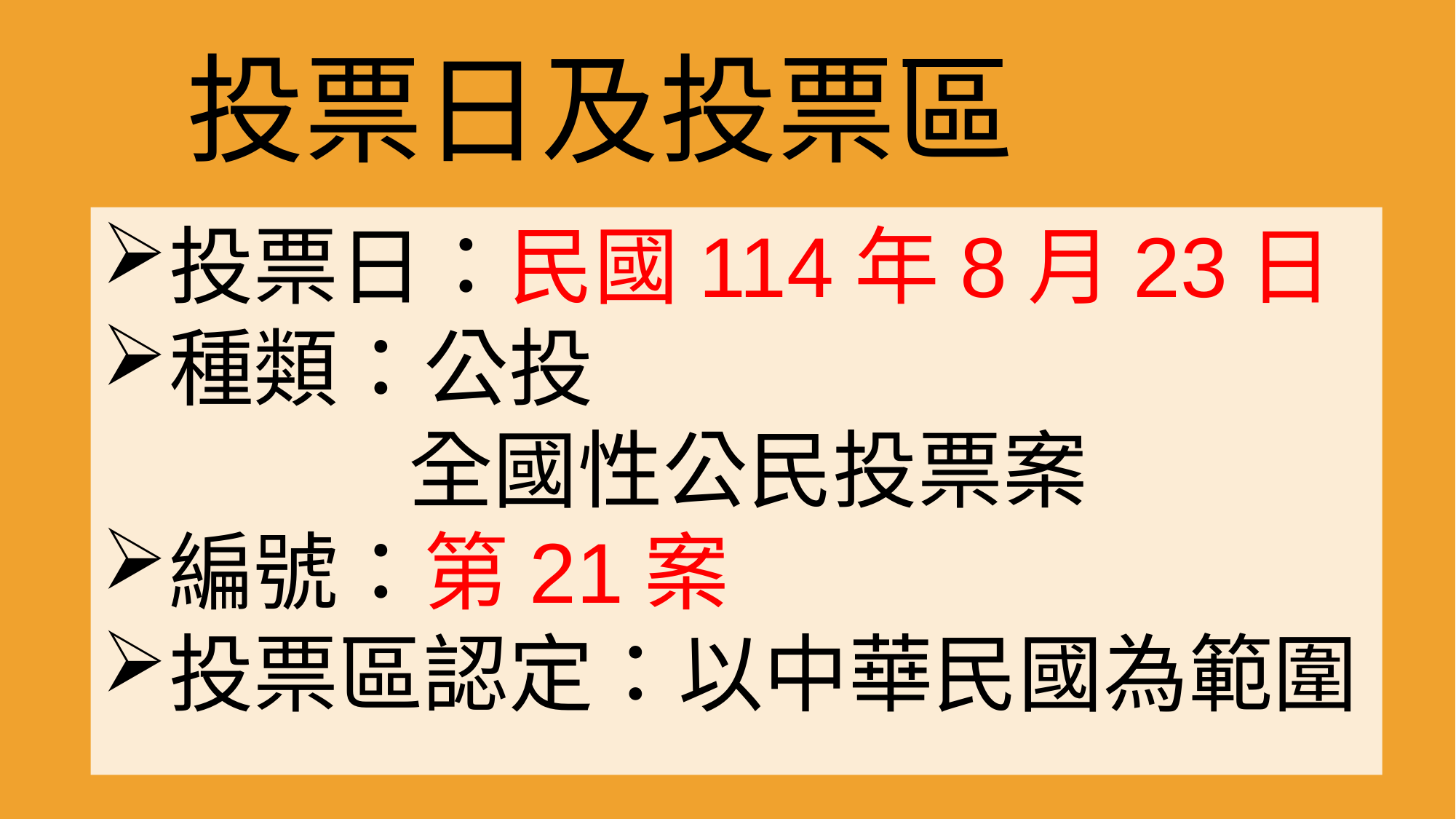

投票日及投票區
投票日：民國114年8月23日
種類：公投
               全國性公民投票案
編號：第21案
投票區認定：以中華民國為範圍